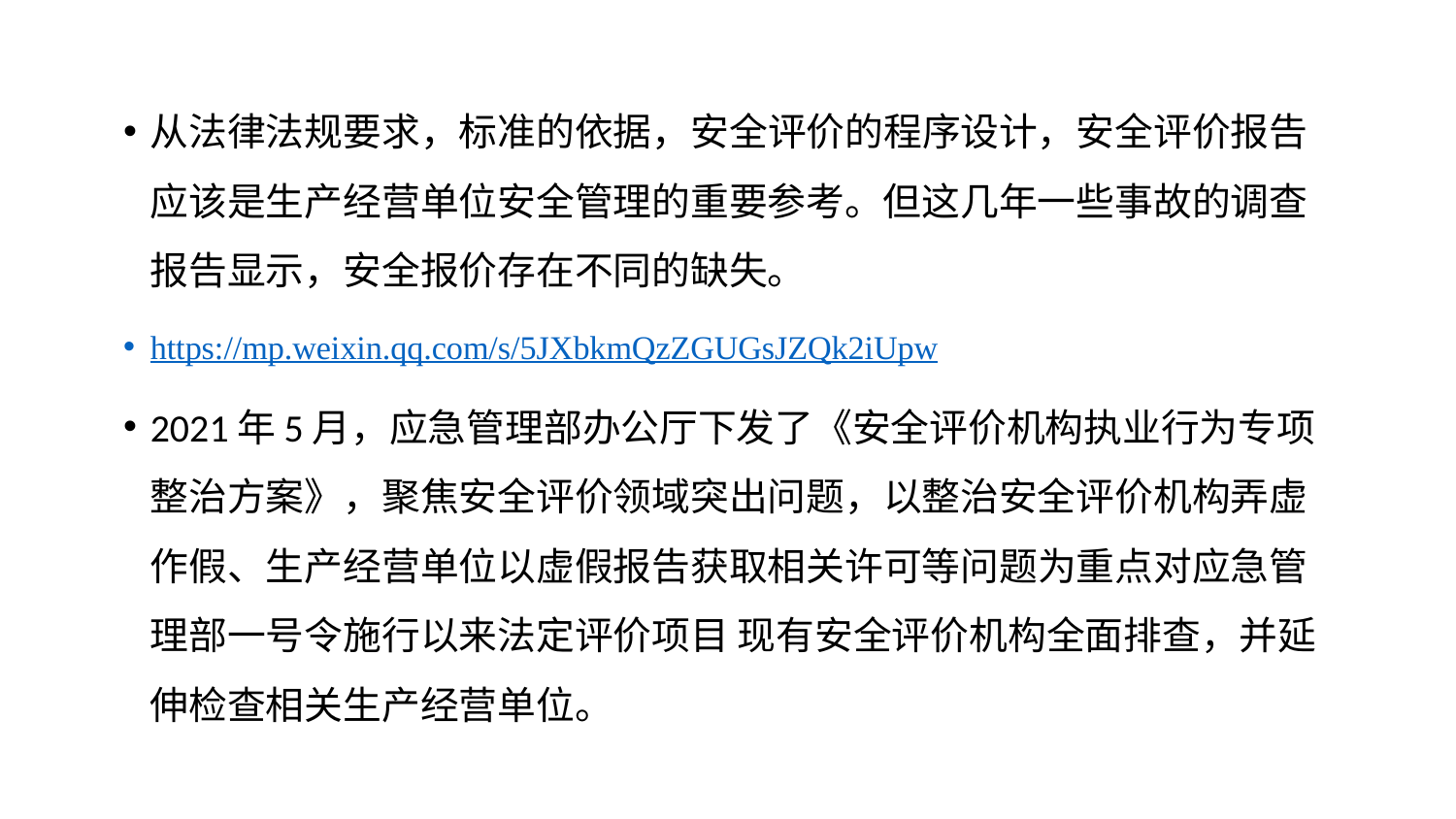

从法律法规要求，标准的依据，安全评价的程序设计，安全评价报告应该是生产经营单位安全管理的重要参考。但这几年一些事故的调查报告显示，安全报价存在不同的缺失。
https://mp.weixin.qq.com/s/5JXbkmQzZGUGsJZQk2iUpw
2021年5月，应急管理部办公厅下发了《安全评价机构执业行为专项整治方案》，聚焦安全评价领域突出问题，以整治安全评价机构弄虚作假、生产经营单位以虚假报告获取相关许可等问题为重点对应急管理部一号令施行以来法定评价项目 现有安全评价机构全面排查，并延伸检查相关生产经营单位。